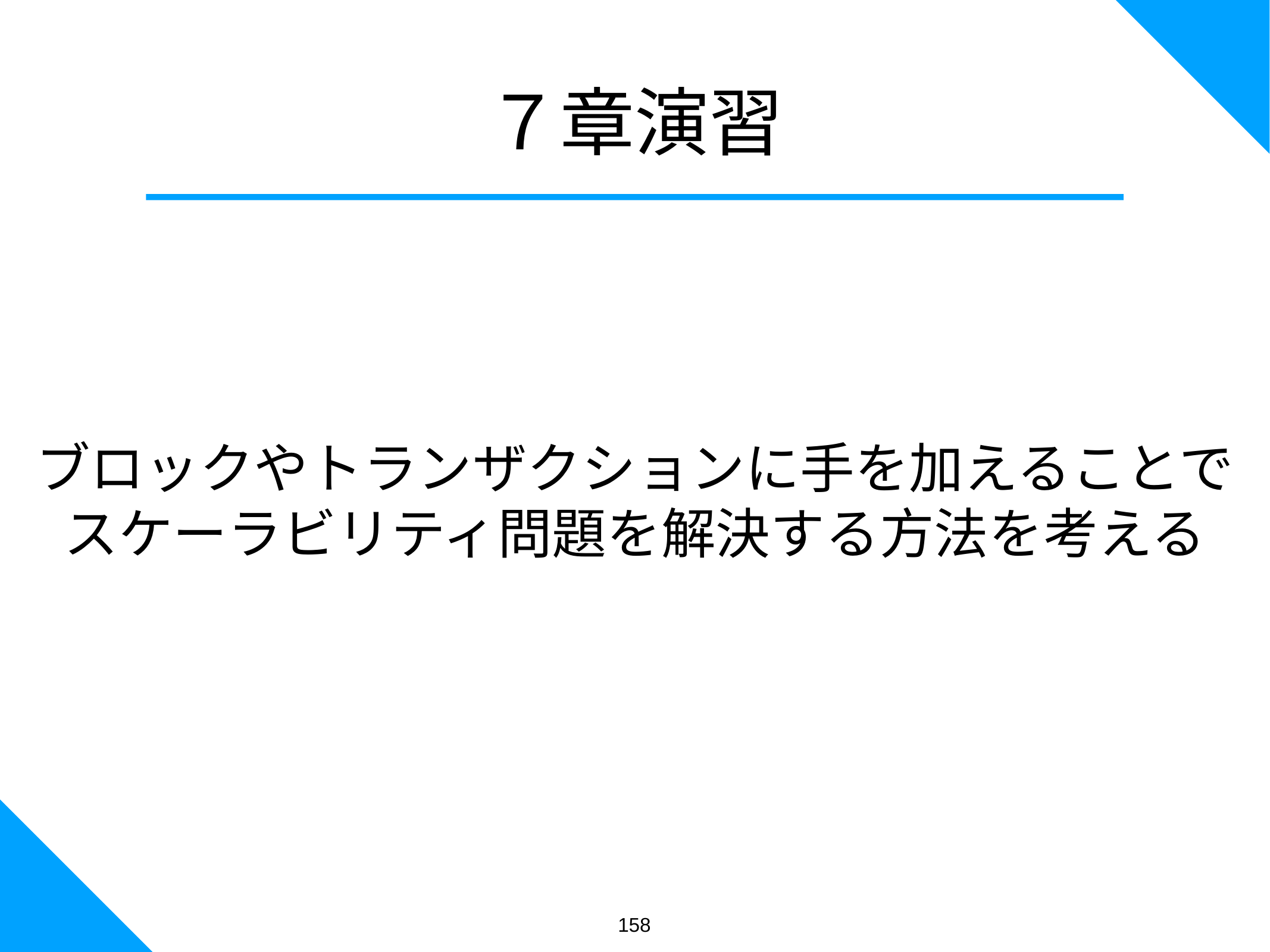

７章演習
ブロックやトランザクションに手を加えることで
スケーラビリティ問題を解決する方法を考える
158